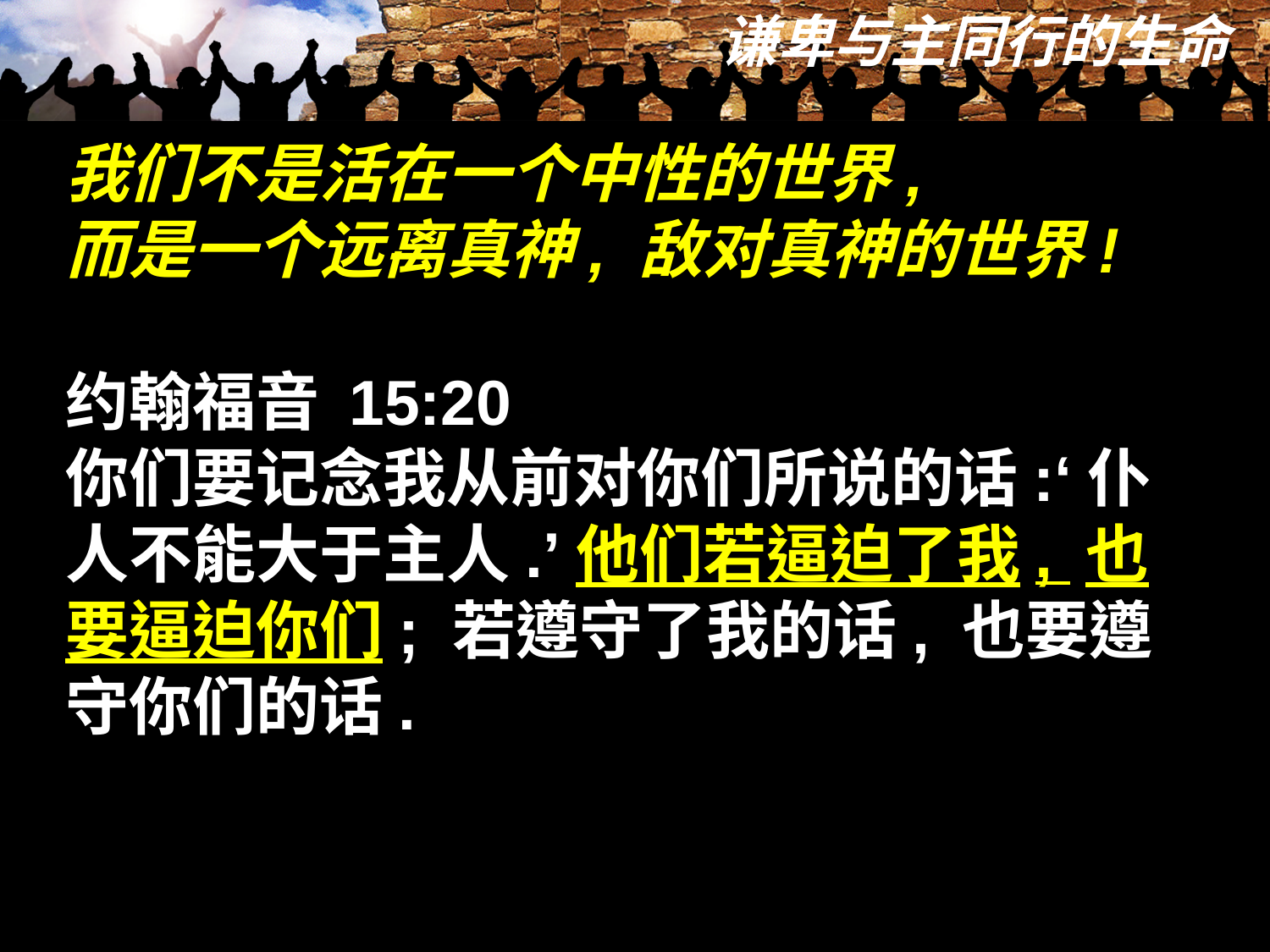

我们不是活在一个中性的世界,
而是一个远离真神, 敌对真神的世界!

约翰福音 15:20
你们要记念我从前对你们所说的话:‘仆人不能大于主人.’他们若逼迫了我, 也要逼迫你们; 若遵守了我的话, 也要遵守你们的话.